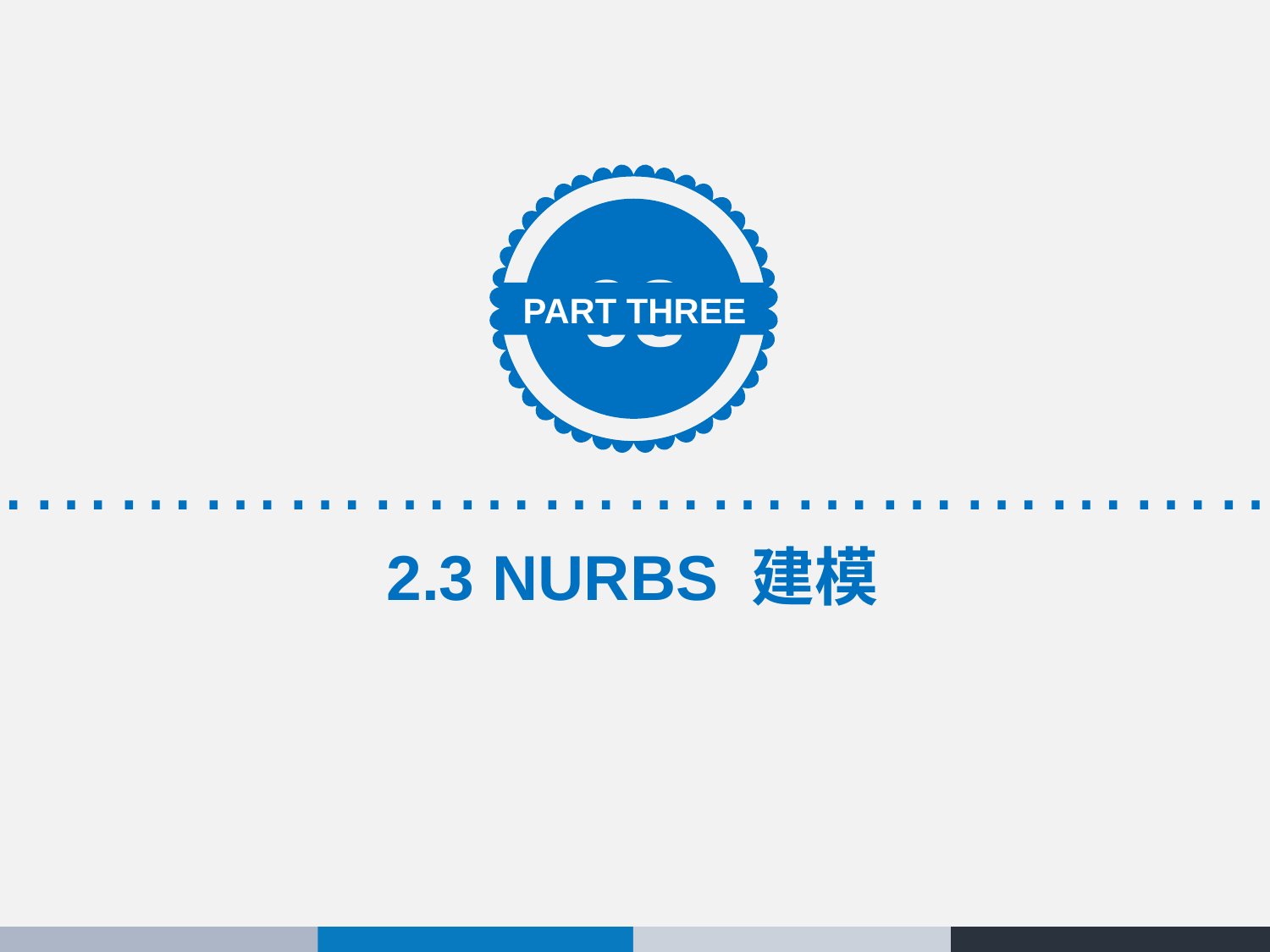

03
…………………………………………

PART THREE
2.3 NURBS 建模